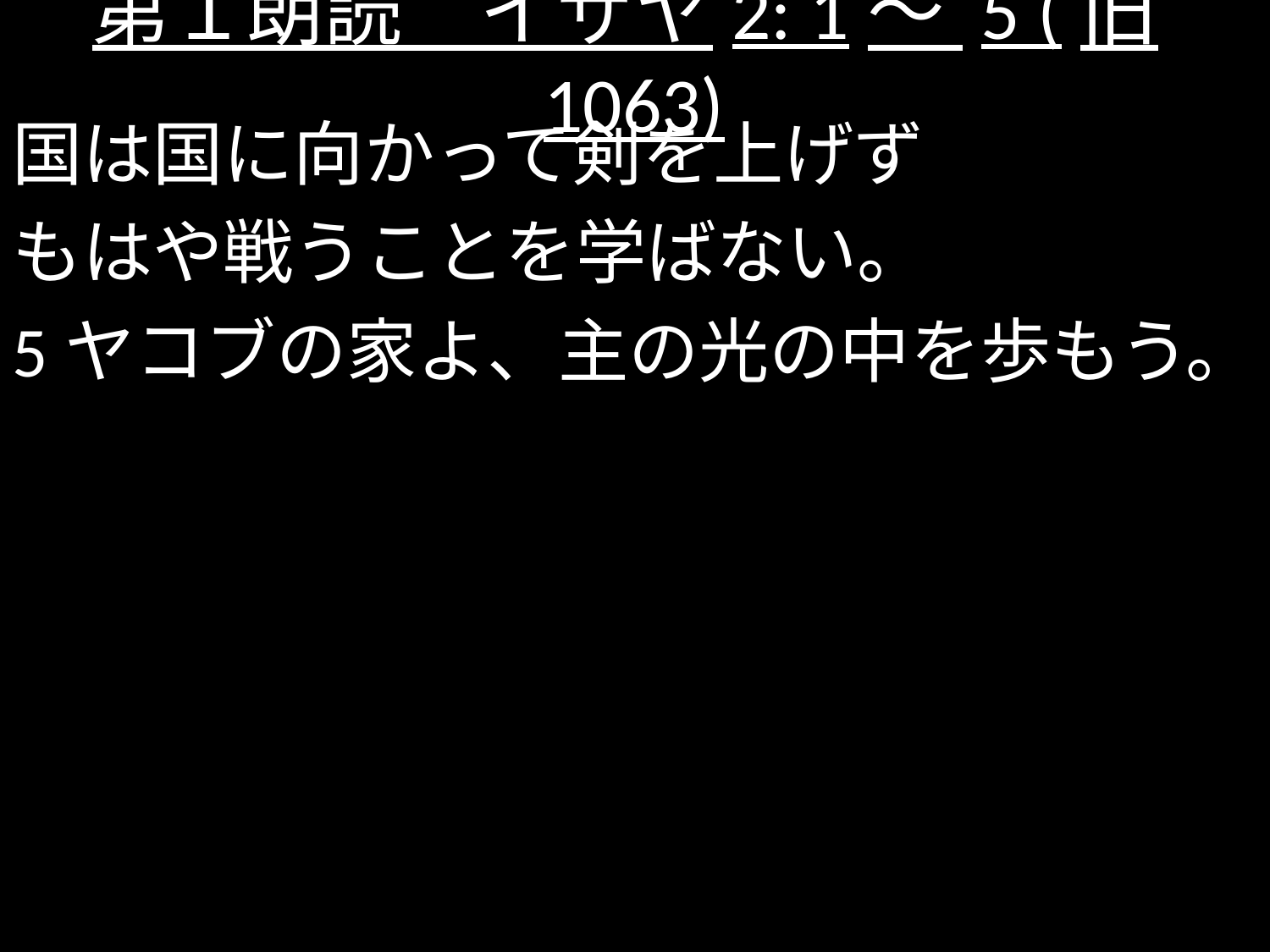

# 第１朗読　イザヤ2: 1～ 5 (旧1063)
国は国に向かって剣を上げず
もはや戦うことを学ばない。
5ヤコブの家よ、主の光の中を歩もう。